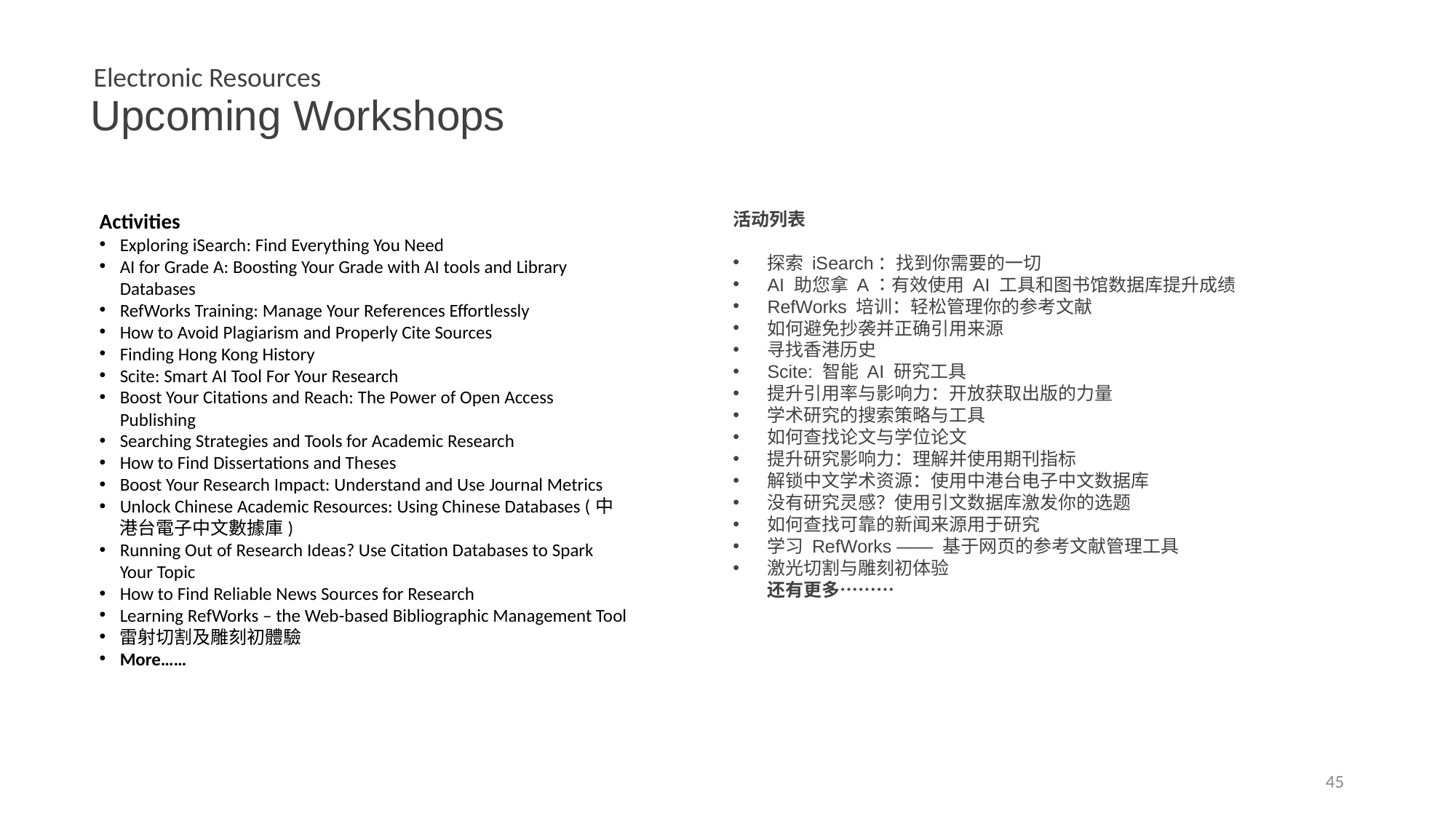

Electronic Resources
Upcoming Workshops
Activities
Exploring iSearch: Find Everything You Need
AI for Grade A: Boosting Your Grade with AI tools and Library Databases
RefWorks Training: Manage Your References Effortlessly
How to Avoid Plagiarism and Properly Cite Sources
Finding Hong Kong History
Scite: Smart AI Tool For Your Research
Boost Your Citations and Reach: The Power of Open Access Publishing
Searching Strategies and Tools for Academic Research
How to Find Dissertations and Theses
Boost Your Research Impact: Understand and Use Journal Metrics
Unlock Chinese Academic Resources: Using Chinese Databases (中港台電子中文數據庫)
Running Out of Research Ideas? Use Citation Databases to Spark Your Topic
How to Find Reliable News Sources for Research
Learning RefWorks – the Web-based Bibliographic Management Tool
雷射切割及雕刻初體驗
More……
活动列表

探索 iSearch：找到你需要的一切
AI 助您拿 A：有效使用 AI 工具和图书馆数据库提升成绩
RefWorks 培训：轻松管理你的参考文献
如何避免抄袭并正确引用来源
寻找香港历史
Scite: 智能 AI 研究工具
提升引用率与影响力：开放获取出版的力量
学术研究的搜索策略与工具
如何查找论文与学位论文
提升研究影响力：理解并使用期刊指标
解锁中文学术资源：使用中港台电子中文数据库
没有研究灵感？使用引文数据库激发你的选题
如何查找可靠的新闻来源用于研究
学习 RefWorks —— 基于网页的参考文献管理工具
激光切割与雕刻初体验
还有更多………
45